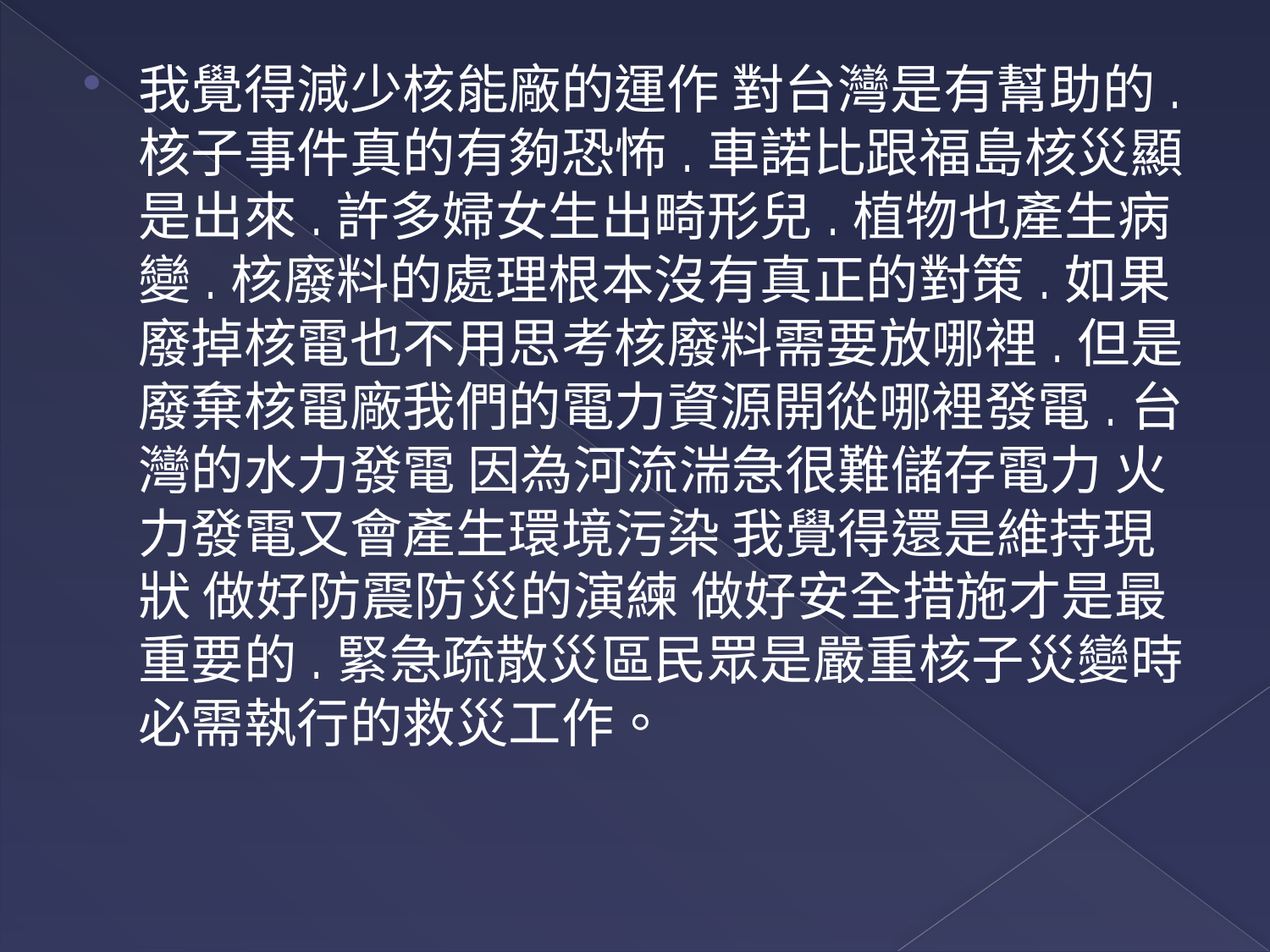

我覺得減少核能廠的運作 對台灣是有幫助的.核子事件真的有夠恐怖.車諾比跟福島核災顯是出來.許多婦女生出畸形兒.植物也產生病變.核廢料的處理根本沒有真正的對策.如果廢掉核電也不用思考核廢料需要放哪裡.但是廢棄核電廠我們的電力資源開從哪裡發電.台灣的水力發電 因為河流湍急很難儲存電力 火力發電又會產生環境污染 我覺得還是維持現狀 做好防震防災的演練 做好安全措施才是最重要的.緊急疏散災區民眾是嚴重核子災變時必需執行的救災工作。